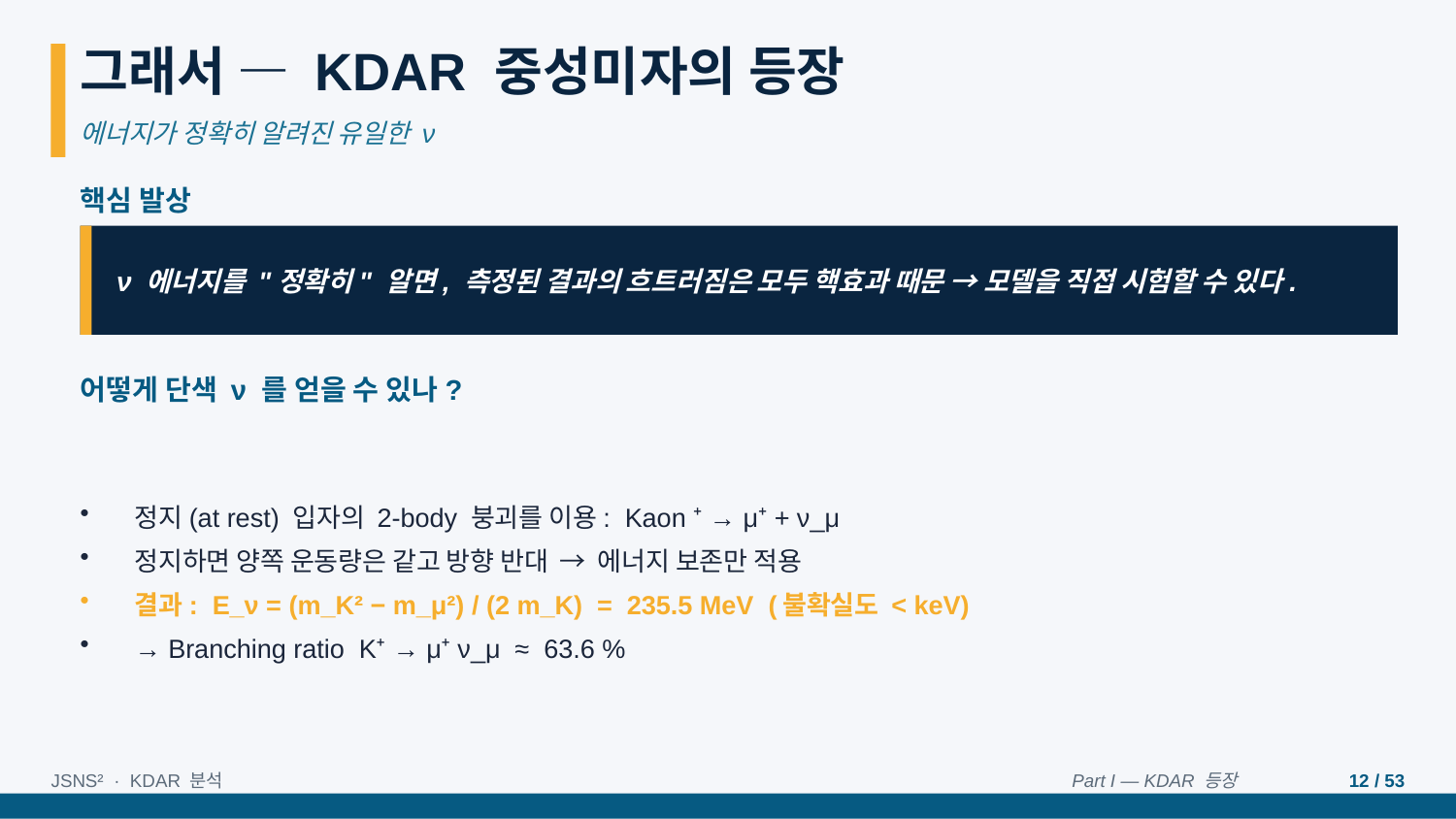

그래서 — KDAR 중성미자의 등장

에너지가 정확히 알려진 유일한 ν
핵심 발상

ν 에너지를 "정확히" 알면, 측정된 결과의 흐트러짐은 모두 핵효과 때문 → 모델을 직접 시험할 수 있다.
어떻게 단색 ν 를 얻을 수 있나?
정지(at rest) 입자의 2-body 붕괴를 이용:  Kaon ⁺ → μ⁺ + ν_μ
정지하면 양쪽 운동량은 같고 방향 반대  →  에너지 보존만 적용
결과:  E_ν = (m_K² − m_μ²) / (2 m_K)  =  235.5 MeV  (불확실도 < keV)
→ Branching ratio  K⁺ → μ⁺ ν_μ  ≈  63.6 %
JSNS²  ·  KDAR 분석
Part I — KDAR 등장
12 / 53